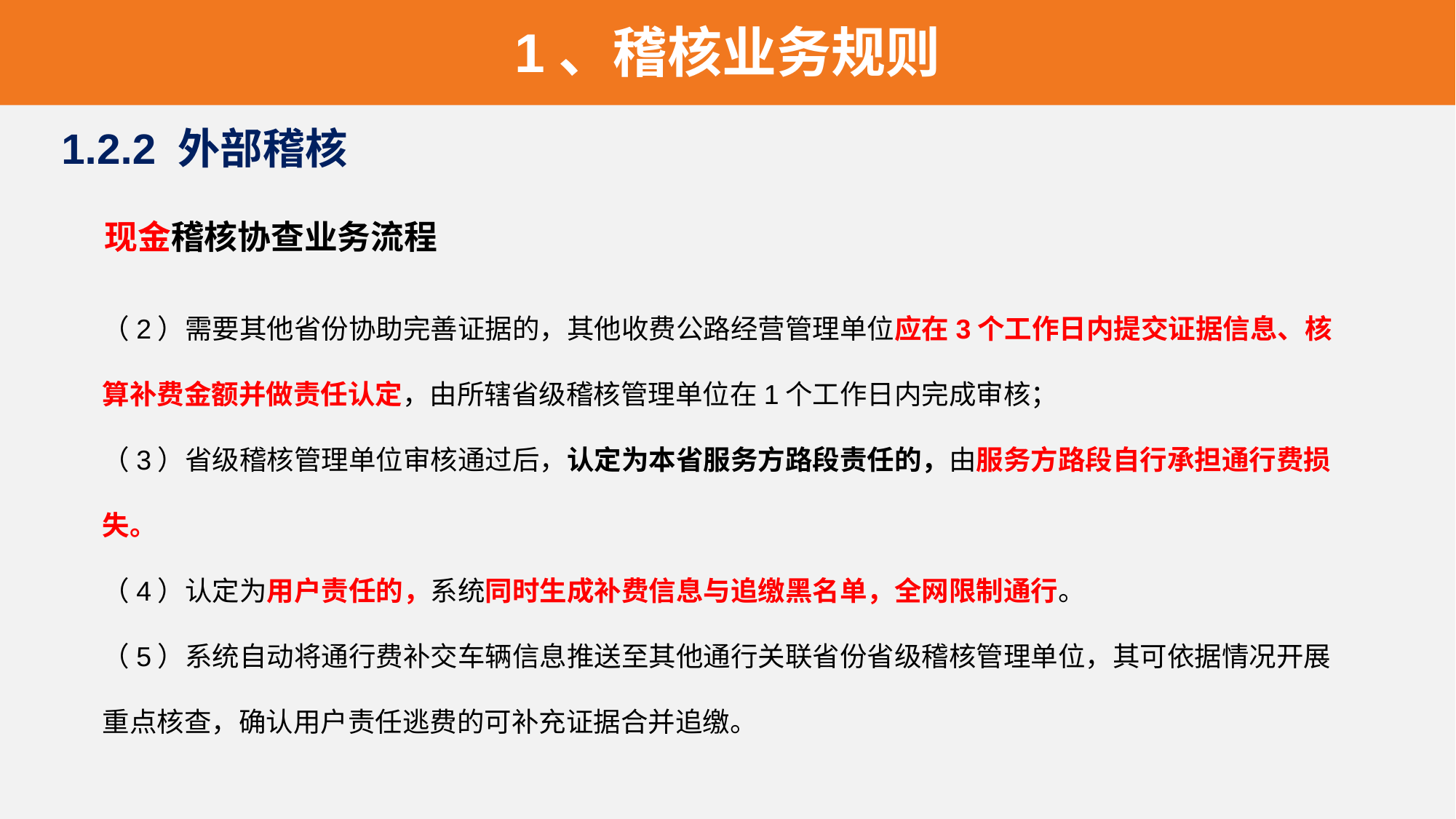

1、稽核业务规则
1.2.2 外部稽核
现金稽核协查业务流程
（2）需要其他省份协助完善证据的，其他收费公路经营管理单位应在3个工作日内提交证据信息、核算补费金额并做责任认定，由所辖省级稽核管理单位在1个工作日内完成审核；
（3）省级稽核管理单位审核通过后，认定为本省服务方路段责任的，由服务方路段自行承担通行费损失。
（4）认定为用户责任的，系统同时生成补费信息与追缴黑名单，全网限制通行。
（5）系统自动将通行费补交车辆信息推送至其他通行关联省份省级稽核管理单位，其可依据情况开展重点核查，确认用户责任逃费的可补充证据合并追缴。